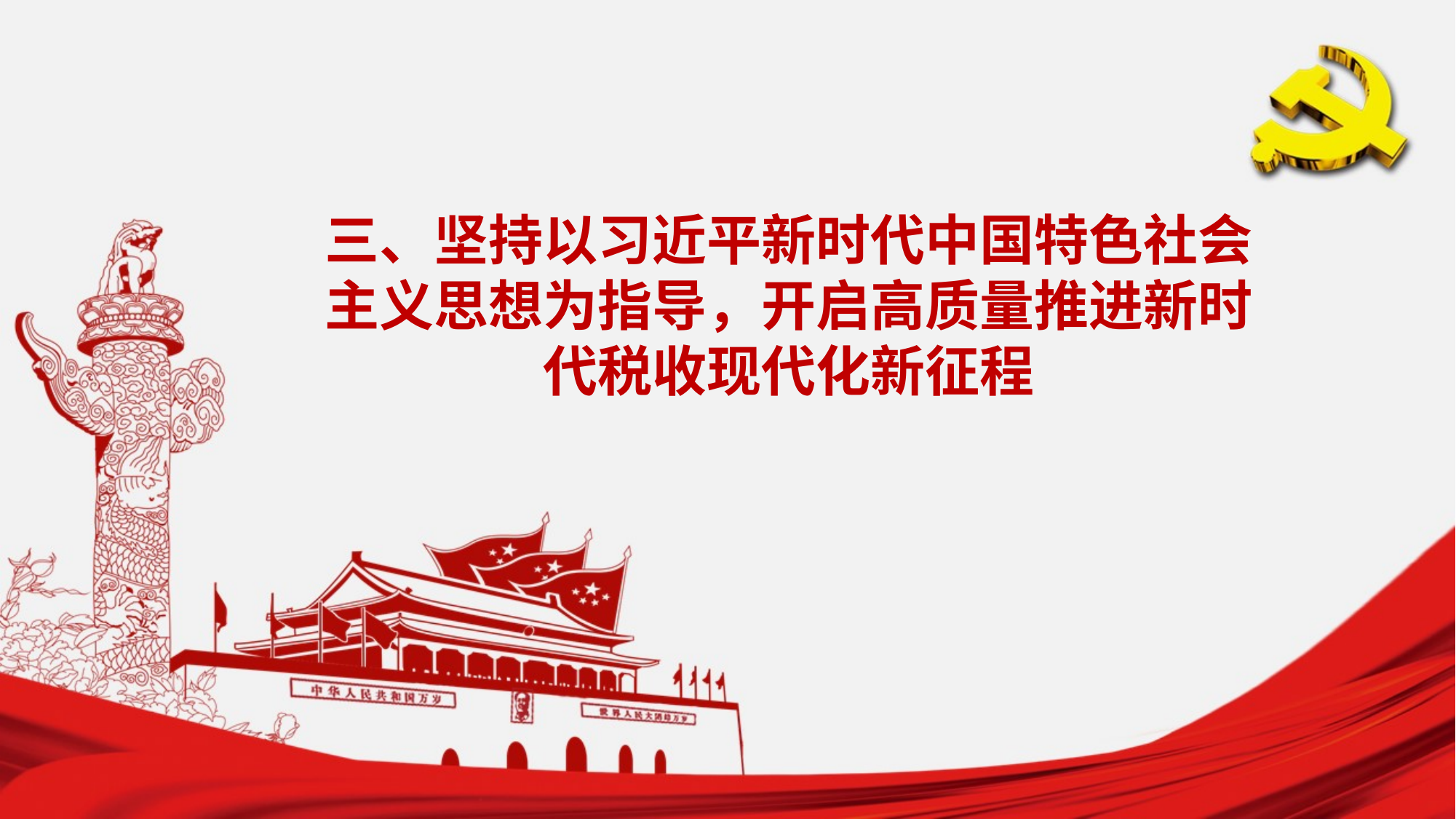

# 三、坚持以习近平新时代中国特色社会主义思想为指导，开启高质量推进新时代税收现代化新征程